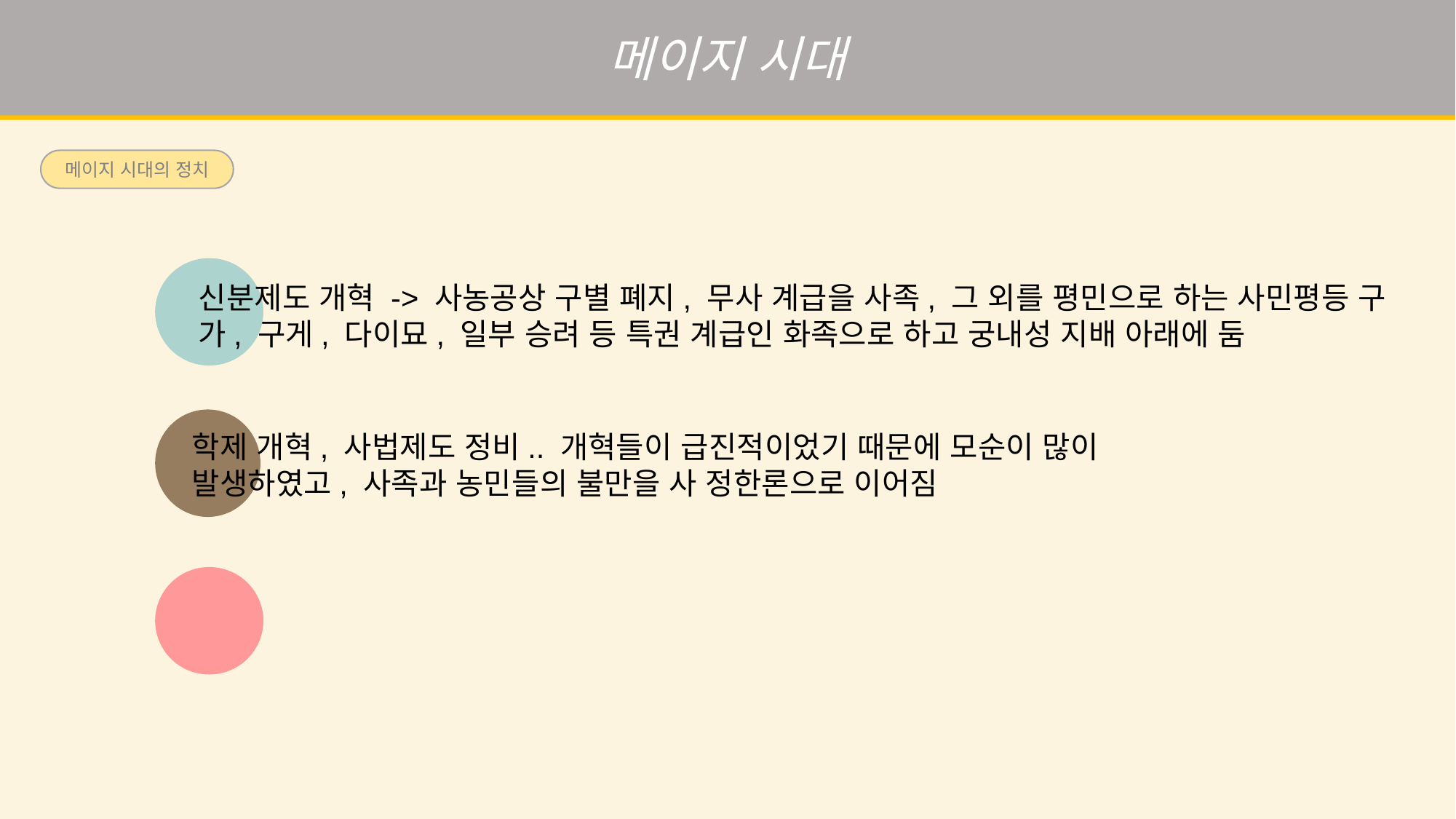

메이지 시대
메이지 시대의 정치

신분제도 개혁 -> 사농공상 구별 폐지, 무사 계급을 사족, 그 외를 평민으로 하는 사민평등 구가, 구게, 다이묘, 일부 승려 등 특권 계급인 화족으로 하고 궁내성 지배 아래에 둠

학제 개혁, 사법제도 정비.. 개혁들이 급진적이었기 때문에 모순이 많이 발생하였고, 사족과 농민들의 불만을 사 정한론으로 이어짐